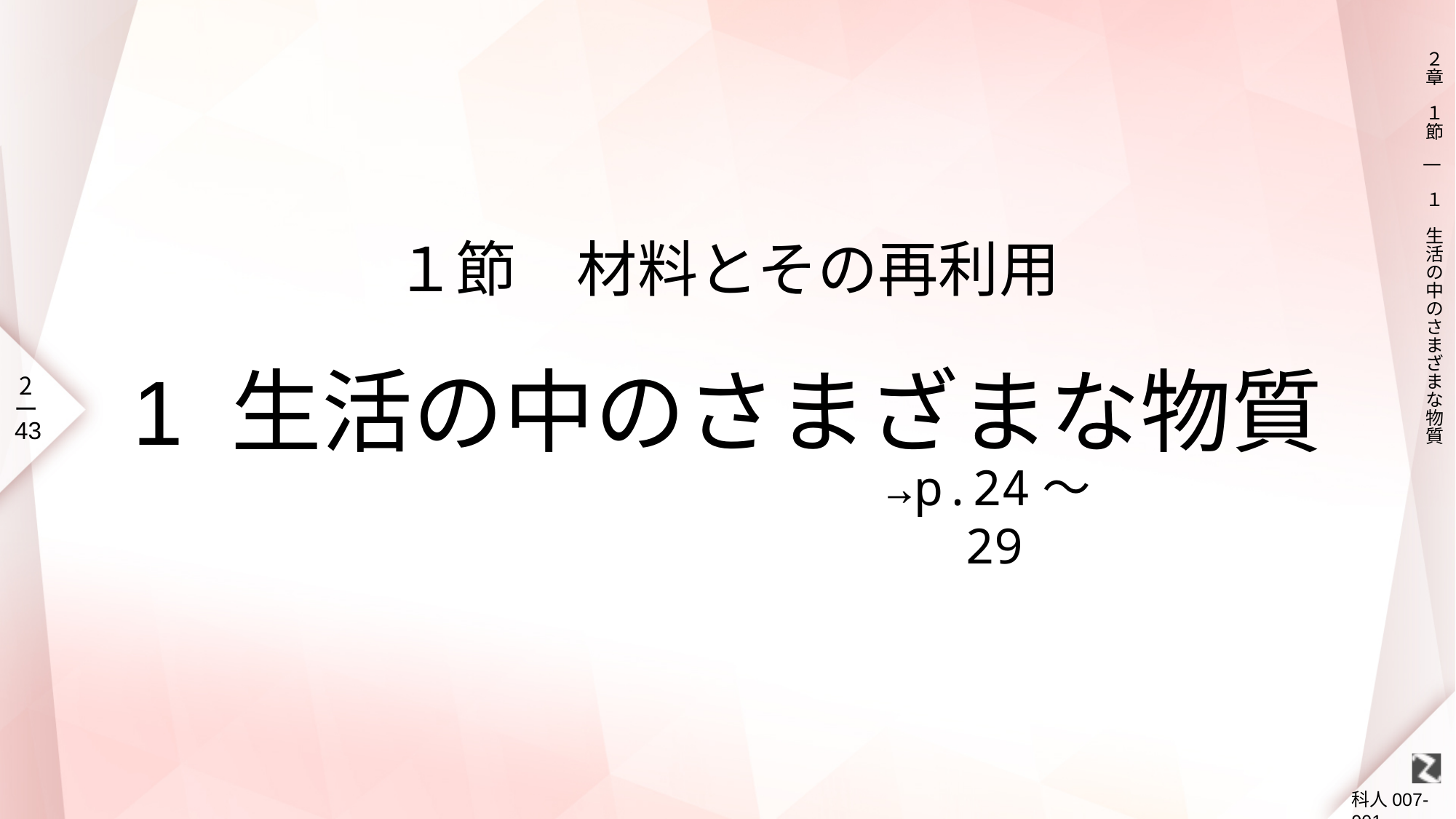

２章　１節　|　１　生活の中のさまざまな物質
１節　材料とその再利用
1 生活の中のさまざまな物質
→p.24～29